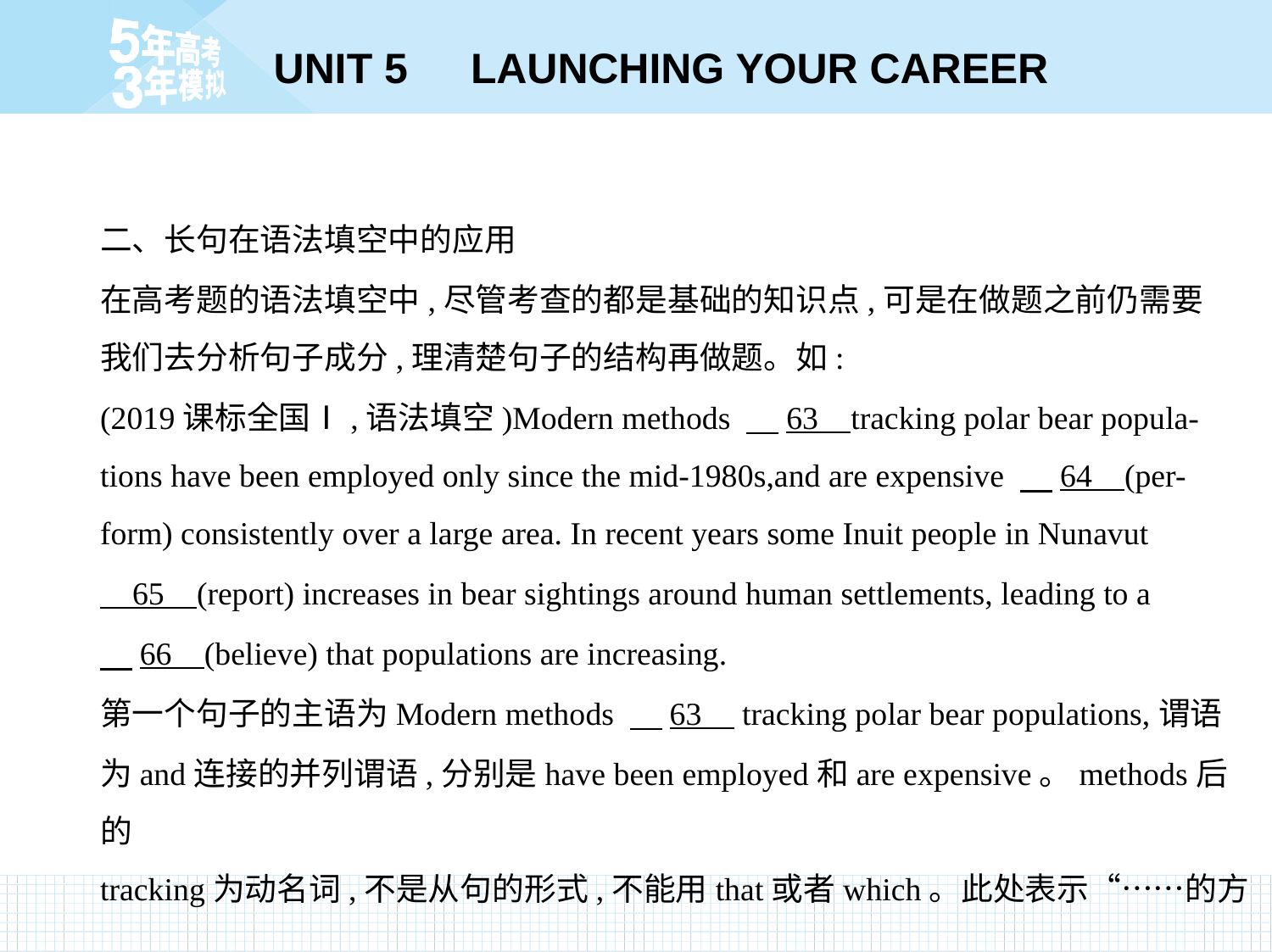

二、长句在语法填空中的应用
在高考题的语法填空中,尽管考查的都是基础的知识点,可是在做题之前仍需要
我们去分析句子成分,理清楚句子的结构再做题。如:
(2019课标全国Ⅰ,语法填空)Modern methods 　63    tracking polar bear popula-
tions have been employed only since the mid-1980s,and are expensive 　64    (per-
form) consistently over a large area. In recent years some Inuit people in Nunavut
    65    (report) increases in bear sightings around human settlements, leading to a
　66    (believe) that populations are increasing.
第一个句子的主语为Modern methods 　63     tracking polar bear populations,谓语
为and连接的并列谓语,分别是have been employed和are expensive。methods后的
tracking为动名词,不是从句的形式,不能用that或者which。此处表示“……的方